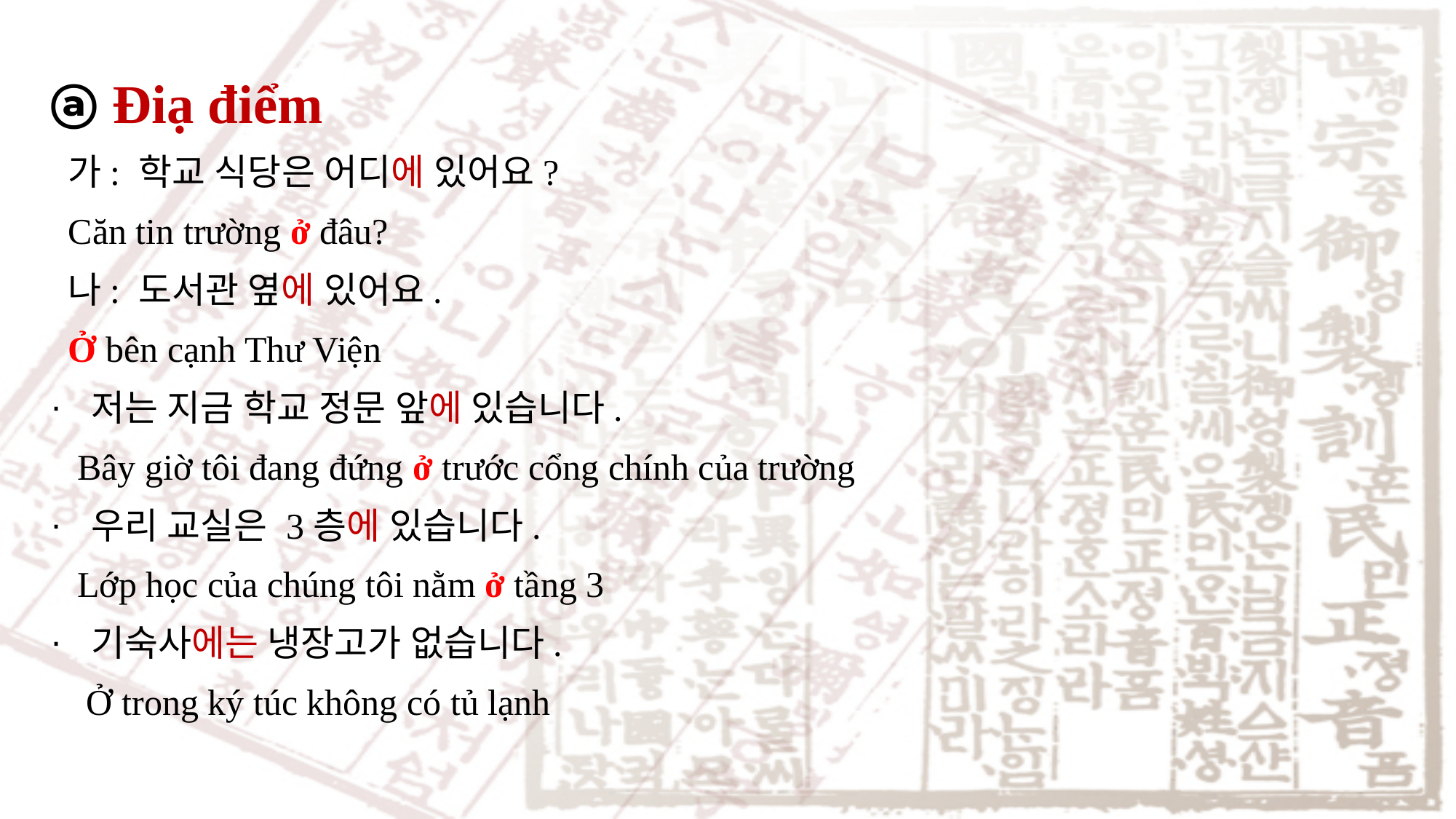

ⓐ Điạ điểm
가: 학교 식당은 어디에 있어요?
Căn tin trường ở đâu?
나: 도서관 옆에 있어요.
Ở bên cạnh Thư Viện
저는 지금 학교 정문 앞에 있습니다.
Bây giờ tôi đang đứng ở trước cổng chính của trường
우리 교실은 3층에 있습니다.
Lớp học của chúng tôi nằm ở tầng 3
기숙사에는 냉장고가 없습니다.
 Ở trong ký túc không có tủ lạnh